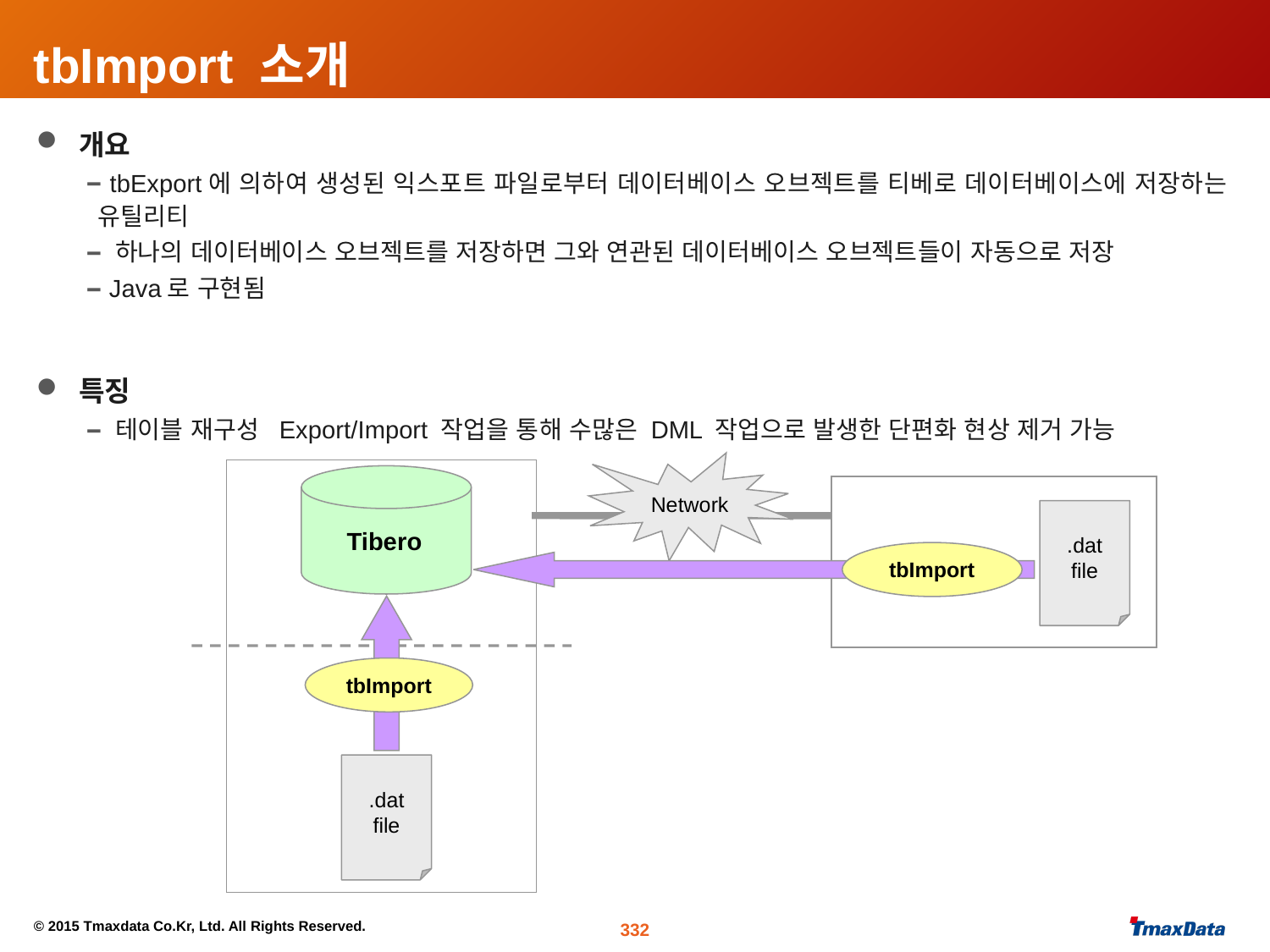

# tbImport 소개
 개요
 tbExport에 의하여 생성된 익스포트 파일로부터 데이터베이스 오브젝트를 티베로 데이터베이스에 저장하는 유틸리티
 하나의 데이터베이스 오브젝트를 저장하면 그와 연관된 데이터베이스 오브젝트들이 자동으로 저장
 Java로 구현됨

 특징
 테이블 재구성  Export/Import 작업을 통해 수많은 DML 작업으로 발생한 단편화 현상 제거 가능

Network

Tibero

.dat
file
tbImport

tbImport
.dat
file